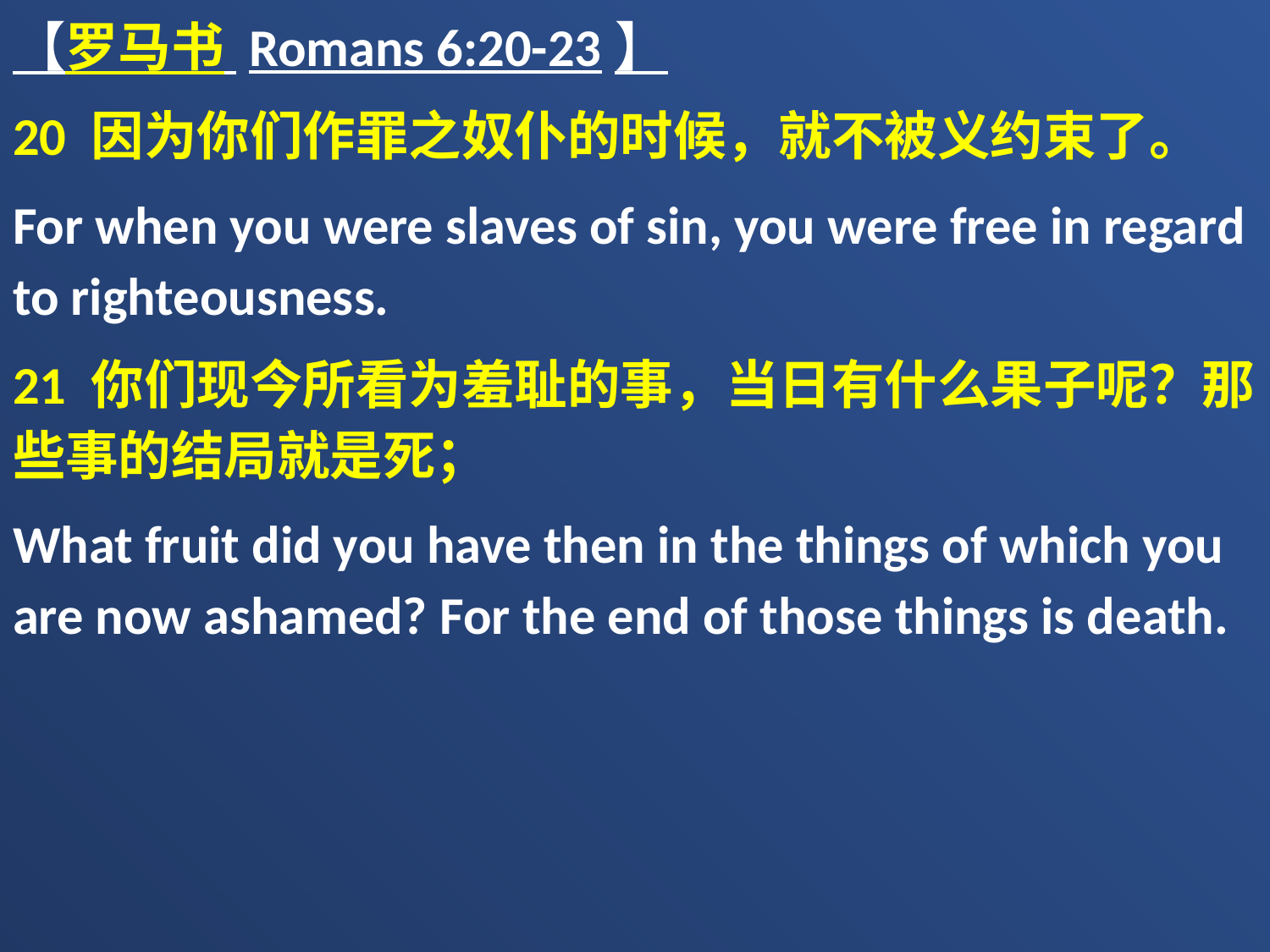

【罗马书 Romans 6:20-23】
20 因为你们作罪之奴仆的时候，就不被义约束了。
For when you were slaves of sin, you were free in regard to righteousness.
21 你们现今所看为羞耻的事，当日有什么果子呢？那些事的结局就是死；
What fruit did you have then in the things of which you are now ashamed? For the end of those things is death.